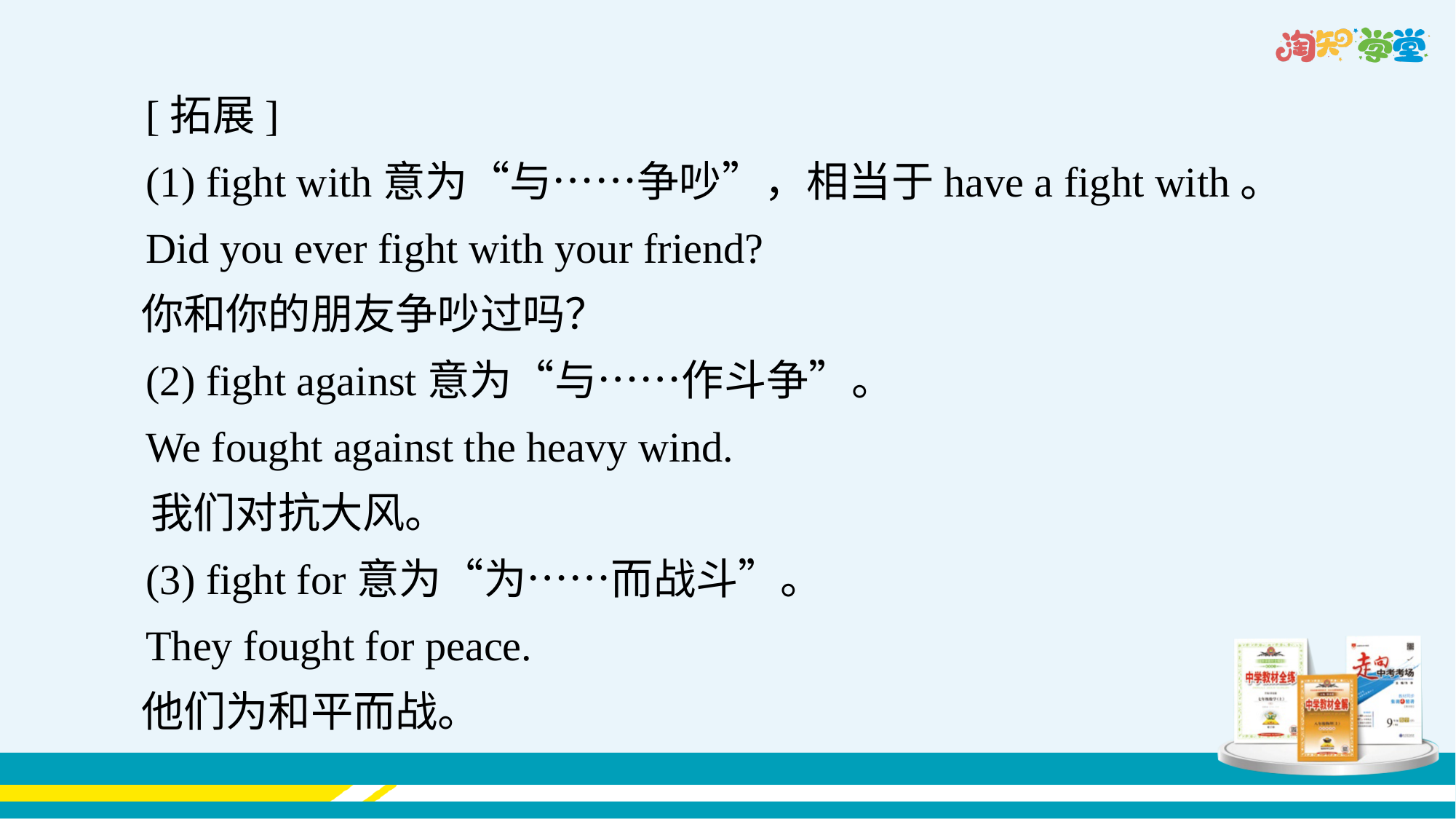

[拓展]
　(1) fight with意为“与……争吵”，相当于have a fight with。
　Did you ever fight with your friend?
    你和你的朋友争吵过吗？
　(2) fight against意为“与……作斗争”。
　We fought against the heavy wind.
     我们对抗大风。
　(3) fight for意为“为……而战斗”。
　They fought for peace.
    他们为和平而战。